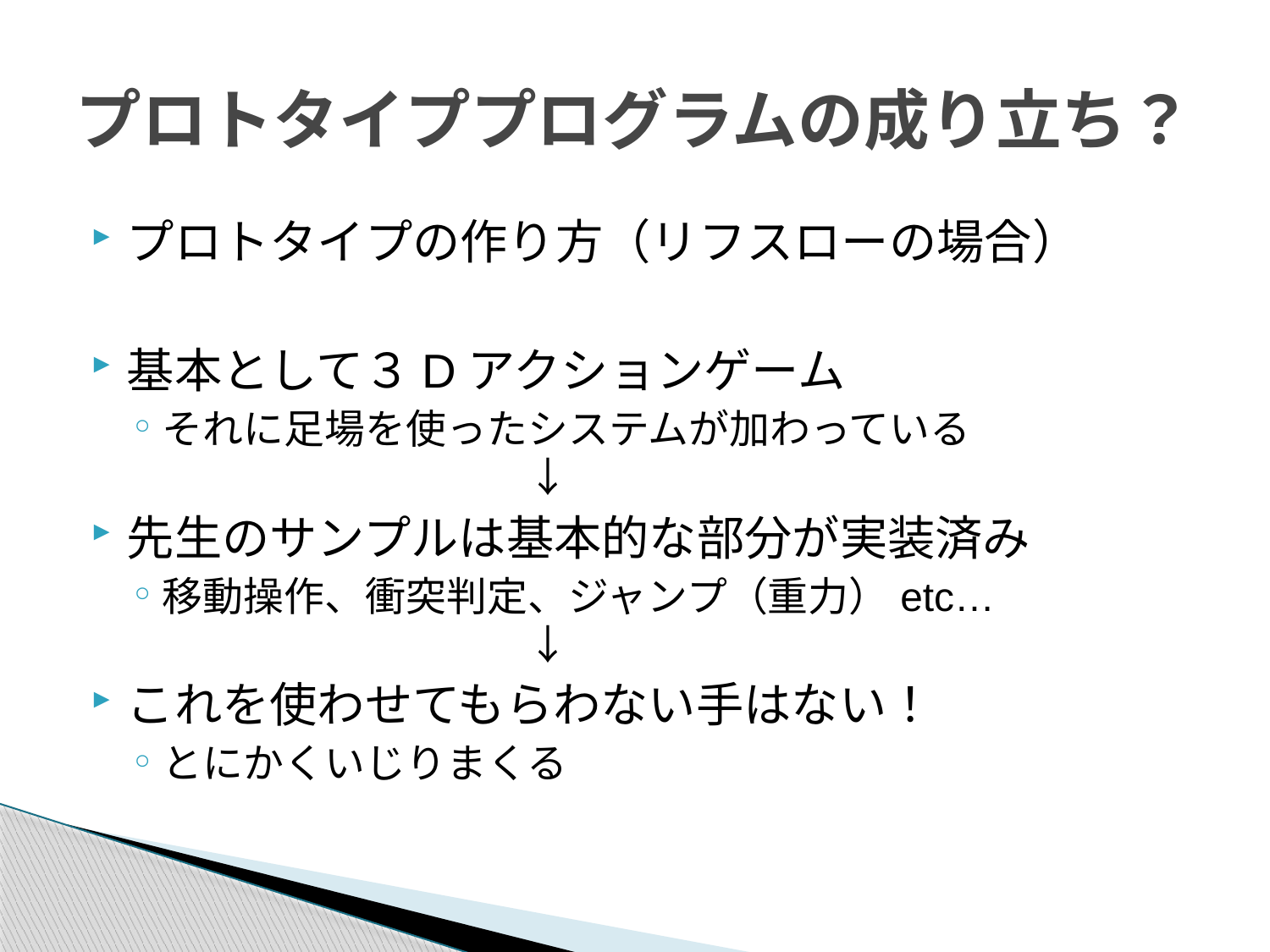

# プロトタイププログラムの成り立ち？
プロトタイプの作り方（リフスローの場合）

基本として３Dアクションゲーム
それに足場を使ったシステムが加わっている
　　　　　　　　　↓
先生のサンプルは基本的な部分が実装済み
移動操作、衝突判定、ジャンプ（重力）etc…
　　　　　　　　　↓
これを使わせてもらわない手はない！
とにかくいじりまくる